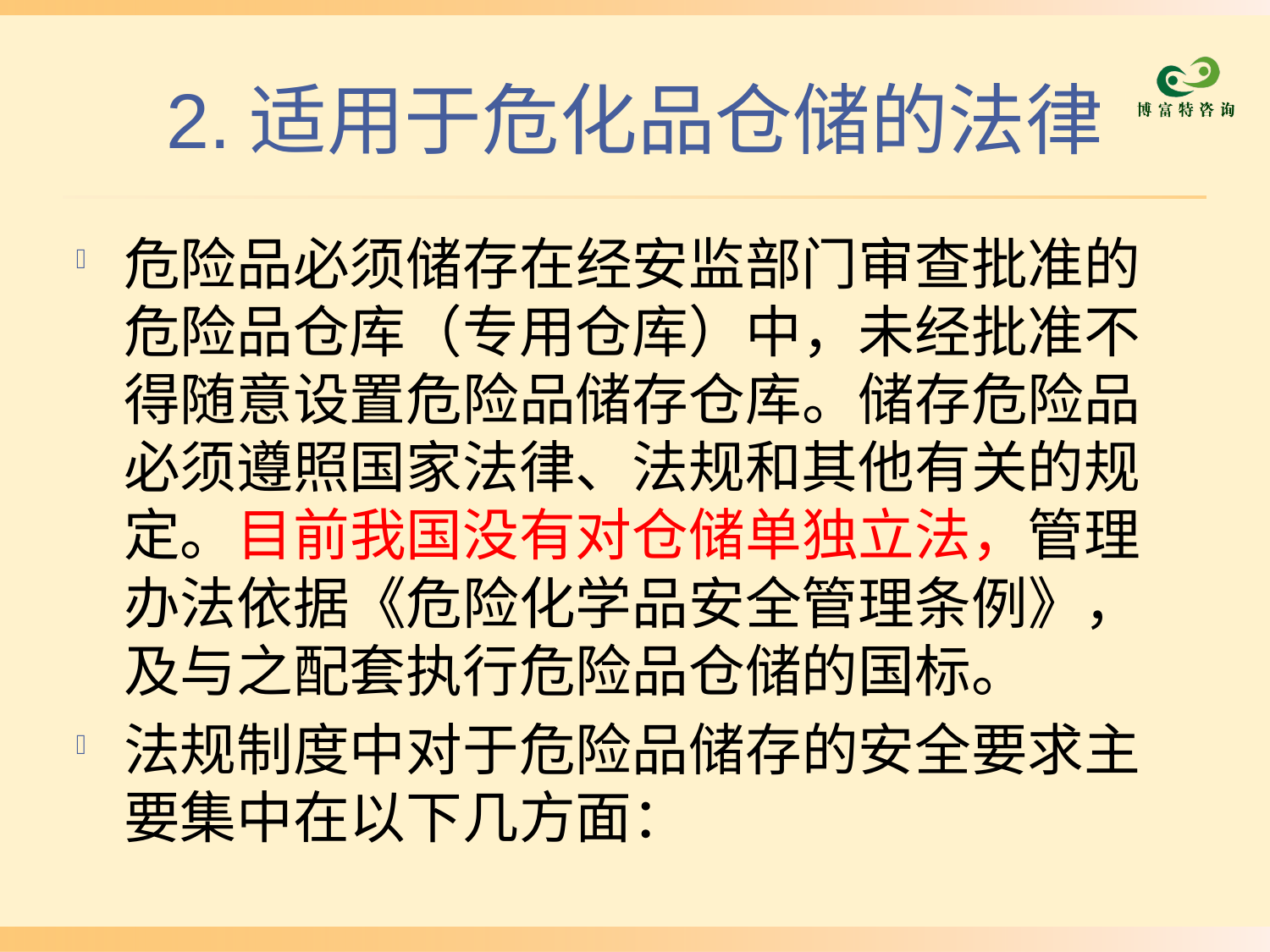

# 2.适用于危化品仓储的法律
危险品必须储存在经安监部门审查批准的危险品仓库（专用仓库）中，未经批准不得随意设置危险品储存仓库。储存危险品必须遵照国家法律、法规和其他有关的规定。目前我国没有对仓储单独立法，管理办法依据《危险化学品安全管理条例》，及与之配套执行危险品仓储的国标。
法规制度中对于危险品储存的安全要求主要集中在以下几方面：